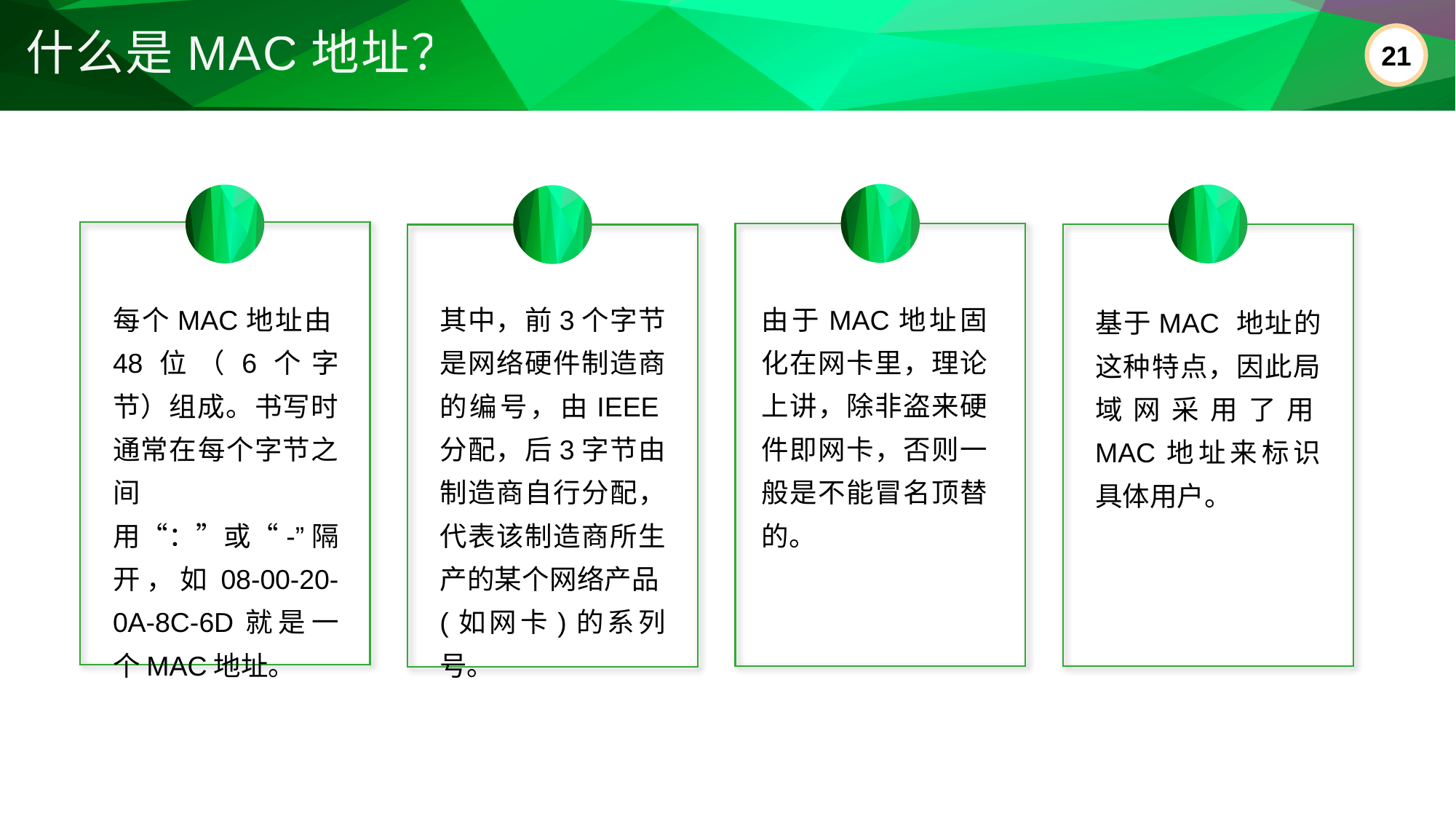

什么是MAC地址？

每个MAC地址由48位（6个字节）组成。书写时通常在每个字节之间用“：”或“-”隔开，如08-00-20-0A-8C-6D就是一个MAC地址。
其中，前3个字节是网络硬件制造商的编号，由IEEE分配，后3字节由制造商自行分配，代表该制造商所生产的某个网络产品(如网卡)的系列号。
由于MAC地址固化在网卡里，理论上讲，除非盗来硬件即网卡，否则一般是不能冒名顶替的。
基于MAC 地址的这种特点，因此局域网采用了用MAC地址来标识具体用户。